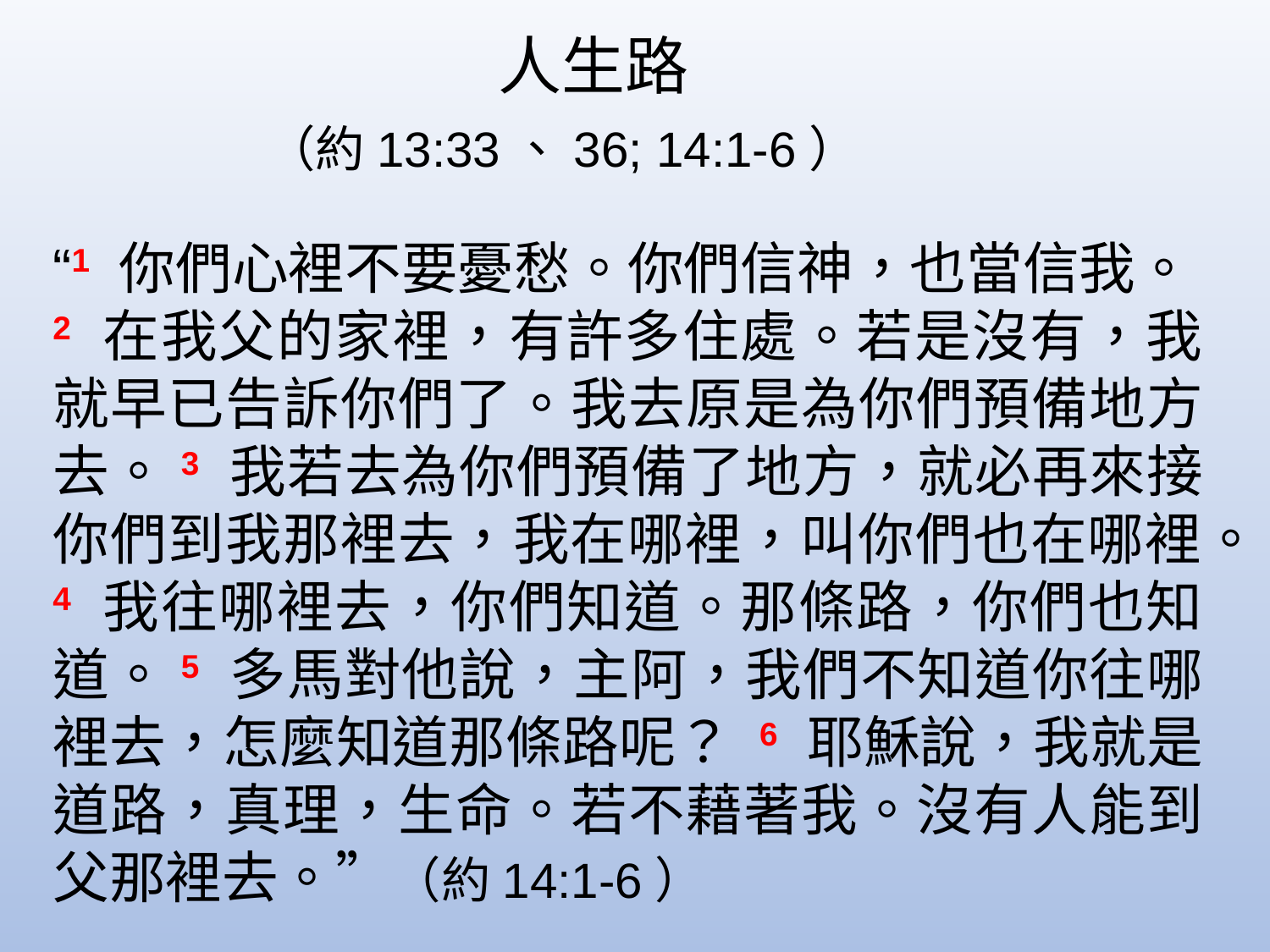

人生路
              （約13:33、36; 14:1-6）

“1 你們心裡不要憂愁。你們信神，也當信我。2 在我父的家裡，有許多住處。若是沒有，我就早已告訴你們了。我去原是為你們預備地方去。3 我若去為你們預備了地方，就必再來接你們到我那裡去，我在哪裡，叫你們也在哪裡。4 我往哪裡去，你們知道。那條路，你們也知道。5 多馬對他說，主阿，我們不知道你往哪裡去，怎麼知道那條路呢？ 6 耶穌說，我就是道路，真理，生命。若不藉著我。沒有人能到父那裡去。”（約14:1-6）